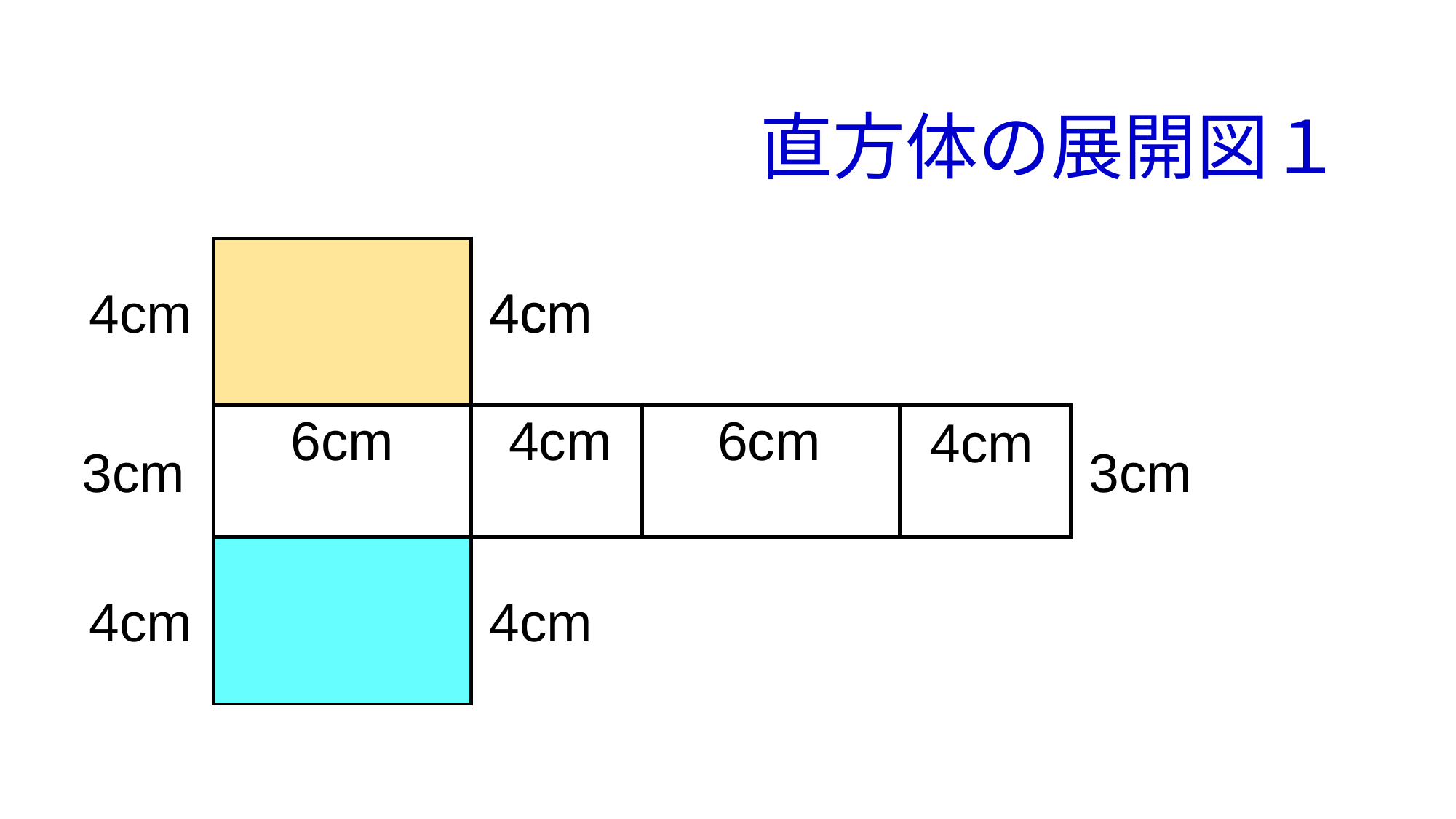

直方体の展開図１

4cm
4cm
4cm
4cm
6cm
6cm
4cm

3cm
3cm

4cm
4cm